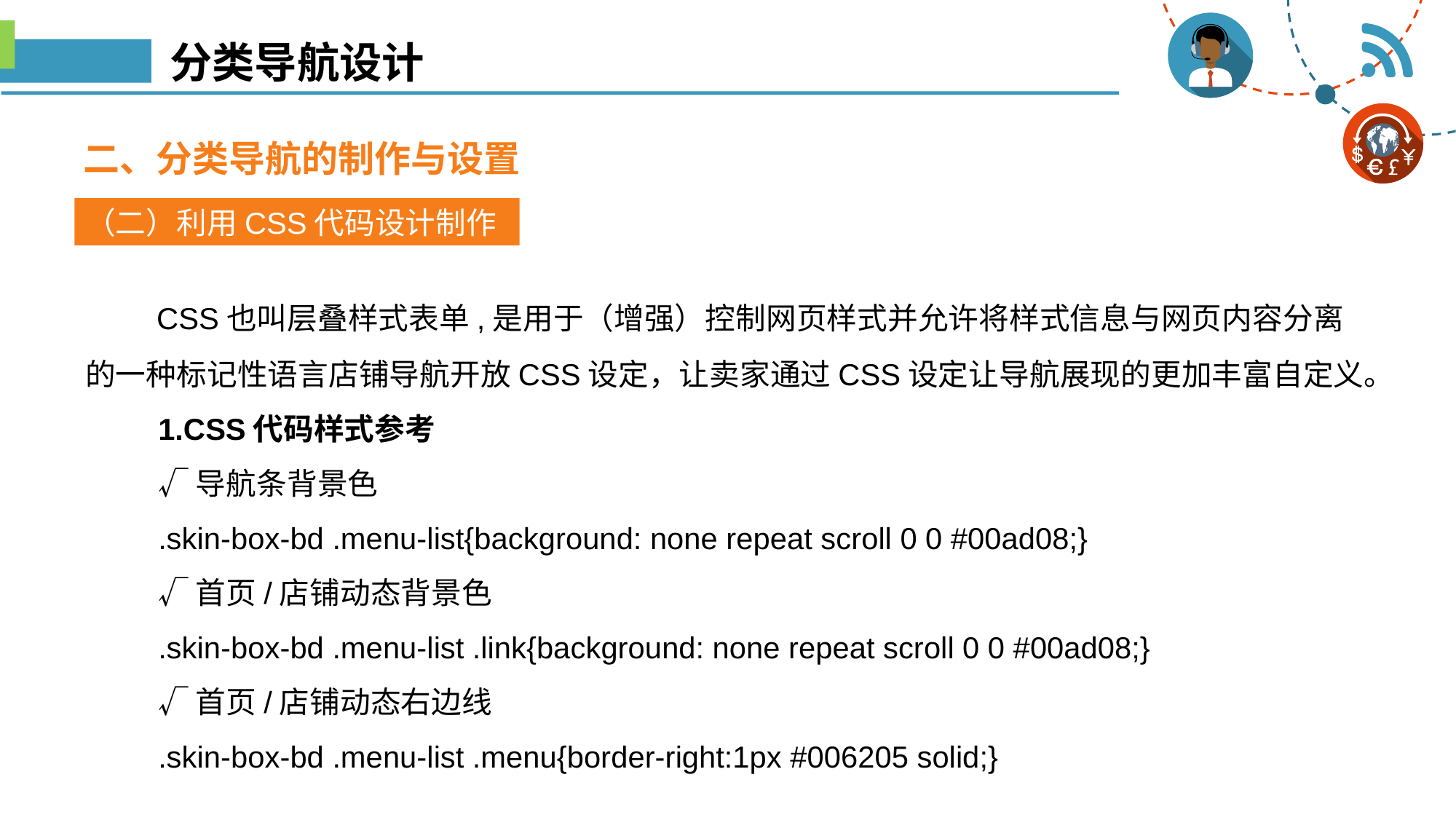

分类导航设计
二、分类导航的制作与设置
（二）利用CSS代码设计制作
       CSS也叫层叠样式表单,是用于（增强）控制网页样式并允许将样式信息与网页内容分离的一种标记性语言店铺导航开放CSS设定，让卖家通过CSS设定让导航展现的更加丰富自定义。
1.CSS代码样式参考
√导航条背景色
.skin-box-bd .menu-list{background: none repeat scroll 0 0 #00ad08;}
√首页/店铺动态背景色
.skin-box-bd .menu-list .link{background: none repeat scroll 0 0 #00ad08;}
√首页/店铺动态右边线
.skin-box-bd .menu-list .menu{border-right:1px #006205 solid;}